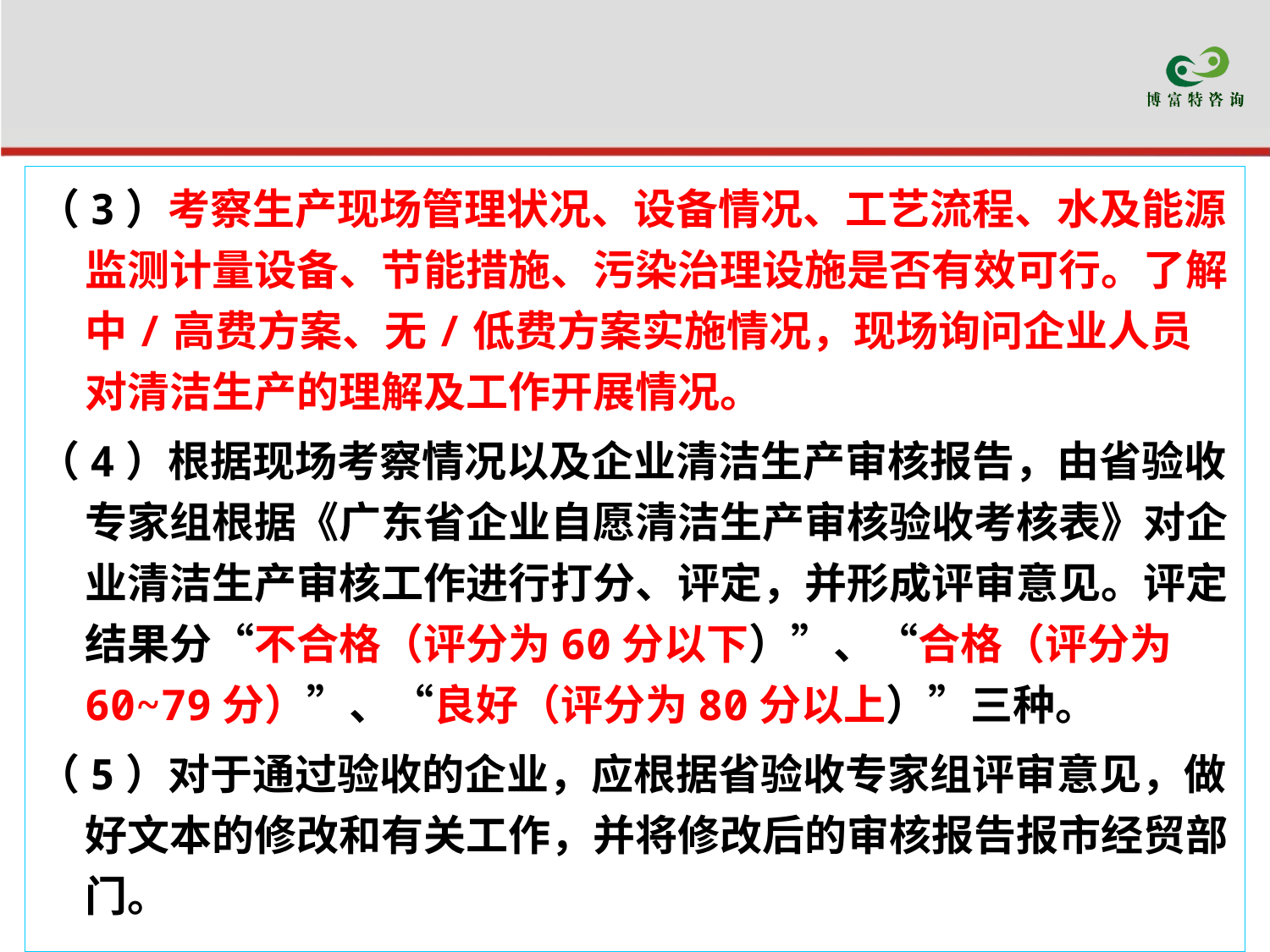

（3）考察生产现场管理状况、设备情况、工艺流程、水及能源监测计量设备、节能措施、污染治理设施是否有效可行。了解中/高费方案、无/低费方案实施情况，现场询问企业人员对清洁生产的理解及工作开展情况。
（4）根据现场考察情况以及企业清洁生产审核报告，由省验收专家组根据《广东省企业自愿清洁生产审核验收考核表》对企业清洁生产审核工作进行打分、评定，并形成评审意见。评定结果分“不合格（评分为60分以下）”、“合格（评分为60~79分）”、“良好（评分为80分以上）”三种。
（5）对于通过验收的企业，应根据省验收专家组评审意见，做好文本的修改和有关工作，并将修改后的审核报告报市经贸部门。